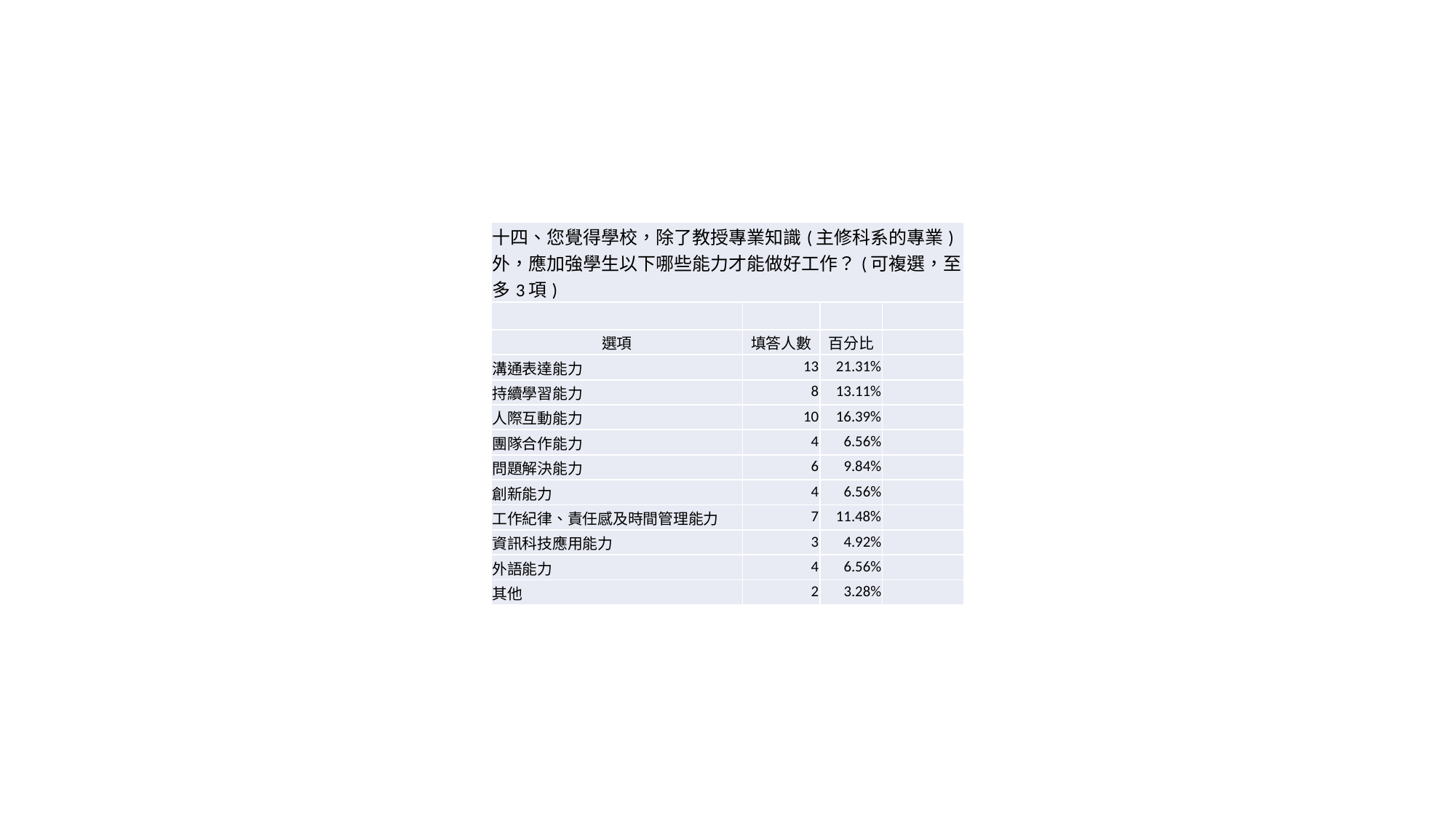

| 十四、您覺得學校，除了教授專業知識(主修科系的專業)外，應加強學生以下哪些能力才能做好工作？(可複選，至多3項) |  |  |  |
| --- | --- | --- | --- |
|  |  |  |  |
| 選項 | 填答人數 | 百分比 |  |
| 溝通表達能力 | 13 | 21.31% |  |
| 持續學習能力 | 8 | 13.11% |  |
| 人際互動能力 | 10 | 16.39% |  |
| 團隊合作能力 | 4 | 6.56% |  |
| 問題解決能力 | 6 | 9.84% |  |
| 創新能力 | 4 | 6.56% |  |
| 工作紀律、責任感及時間管理能力 | 7 | 11.48% |  |
| 資訊科技應用能力 | 3 | 4.92% |  |
| 外語能力 | 4 | 6.56% |  |
| 其他 | 2 | 3.28% |  |